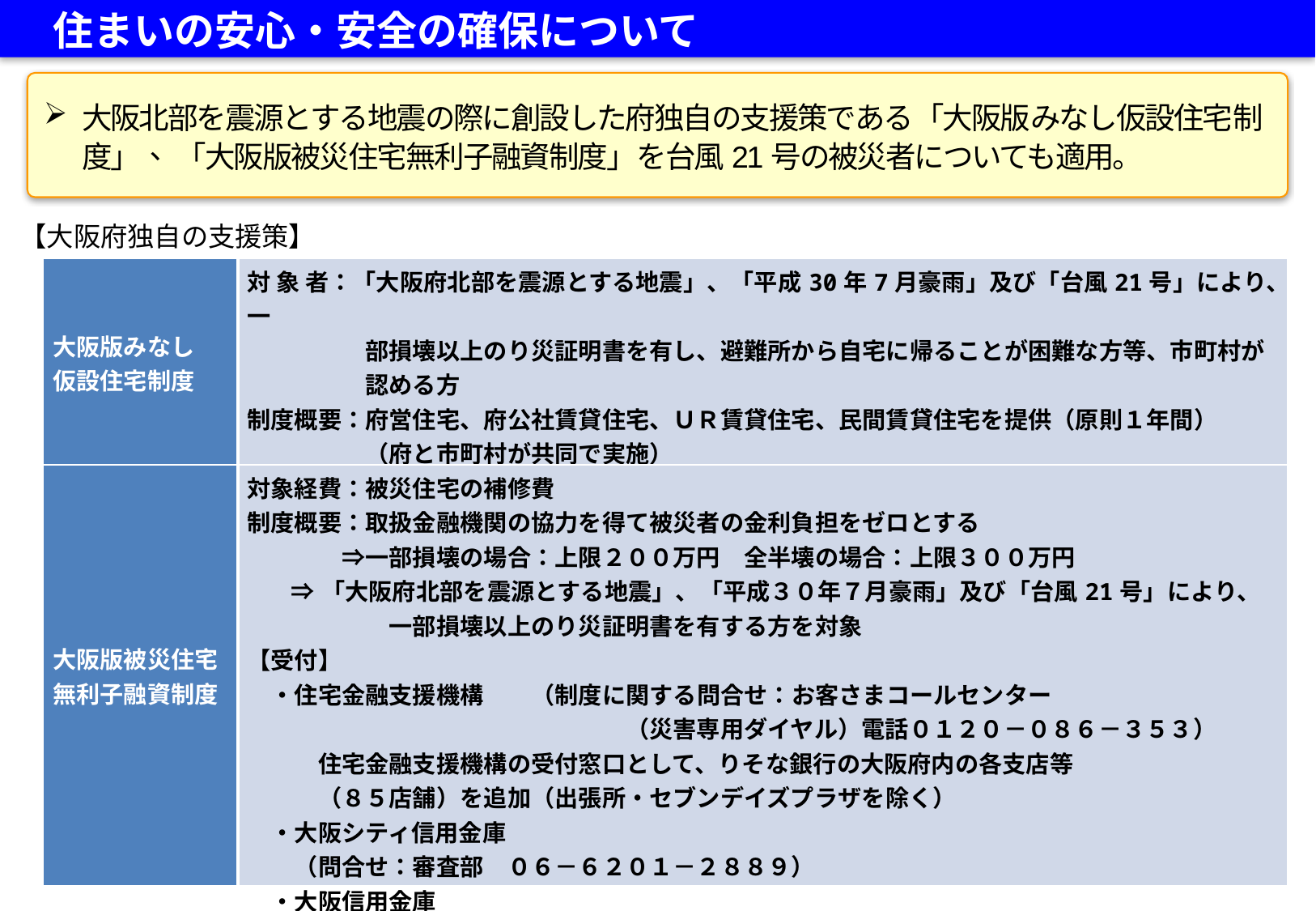

住まいの安心・安全の確保について
大阪北部を震源とする地震の際に創設した府独自の支援策である「大阪版みなし仮設住宅制度」、 「大阪版被災住宅無利子融資制度」を台風21号の被災者についても適用。
【大阪府独自の支援策】
| 大阪版みなし 仮設住宅制度 | 対 象 者：「大阪府北部を震源とする地震」、「平成30年7月豪雨」及び「台風21号」により、一　　 　　　　　部損壊以上のり災証明書を有し、避難所から自宅に帰ることが困難な方等、市町村が 　　　　　認める方 制度概要：府営住宅、府公社賃貸住宅、ＵＲ賃貸住宅、民間賃貸住宅を提供（原則１年間） 　　　　　（府と市町村が共同で実施） 　※現在、各市町村に対して制度実施の意向を確認中 |
| --- | --- |
| 大阪版被災住宅 無利子融資制度 | 対象経費：被災住宅の補修費 制度概要：取扱金融機関の協力を得て被災者の金利負担をゼロとする 　　　　⇒一部損壊の場合：上限２００万円　全半壊の場合：上限３００万円 ⇒「大阪府北部を震源とする地震」、「平成３０年７月豪雨」及び「台風21号」により、 　　　　　　一部損壊以上のり災証明書を有する方を対象 【受付】 　・住宅金融支援機構　　（制度に関する問合せ：お客さまコールセンター 　　　　　　　　　　　　　　　　（災害専用ダイヤル）電話０１２０－０８６－３５３） 　　　住宅金融支援機構の受付窓口として、りそな銀行の大阪府内の各支店等 　　　（８５店舗）を追加（出張所・セブンデイズプラザを除く） 　・大阪シティ信用金庫 　　（問合せ：審査部　０６－６２０１－２８８９） 　・大阪信用金庫 　　（問合せ：融資部　０６－６７７５－６５８４） |
| --- | --- |